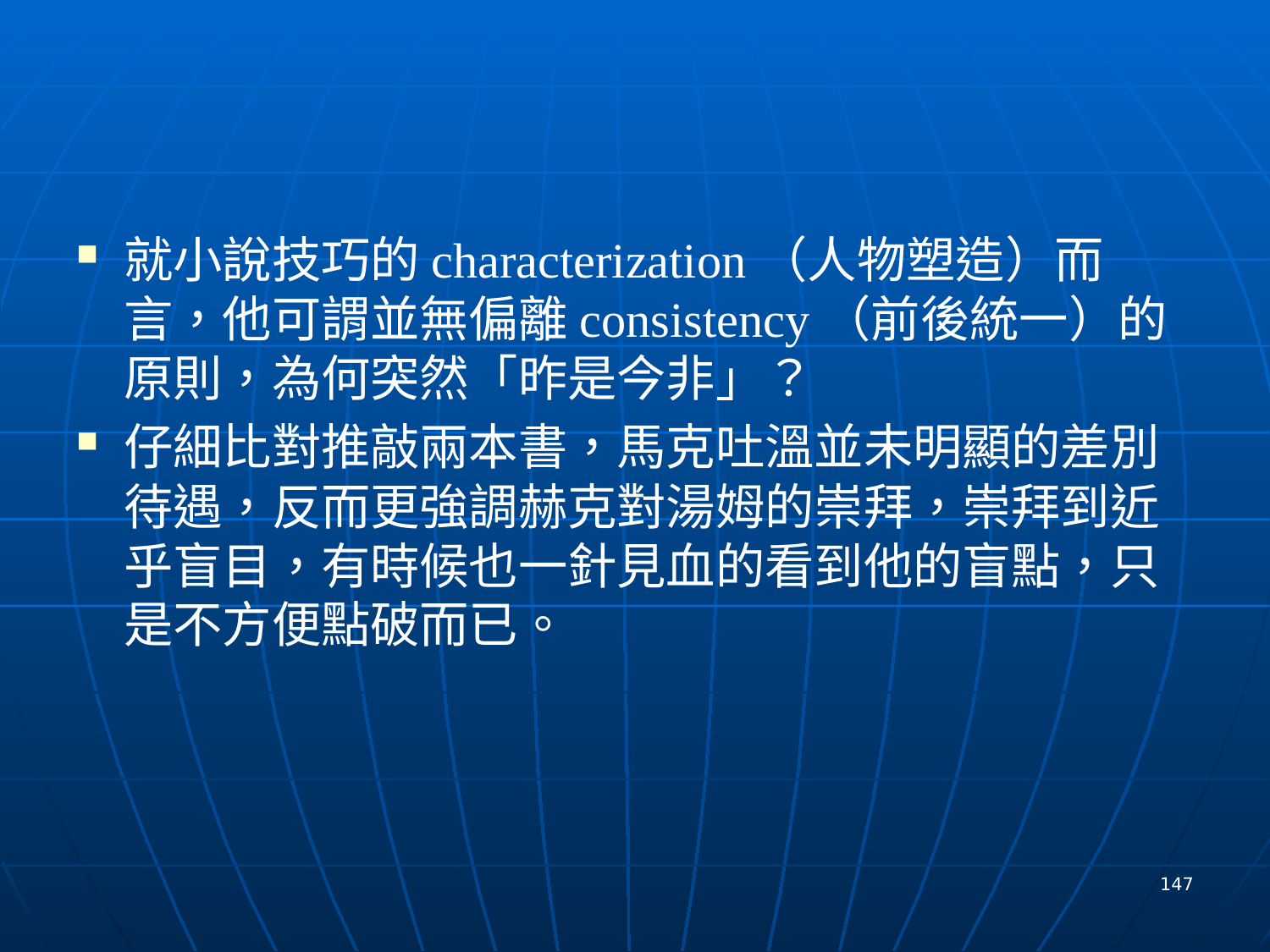

#
就小說技巧的characterization（人物塑造）而言，他可謂並無偏離consistency（前後統一）的原則，為何突然「昨是今非」？
仔細比對推敲兩本書，馬克吐溫並未明顯的差別待遇，反而更強調赫克對湯姆的崇拜，崇拜到近乎盲目，有時候也一針見血的看到他的盲點，只是不方便點破而已。

147